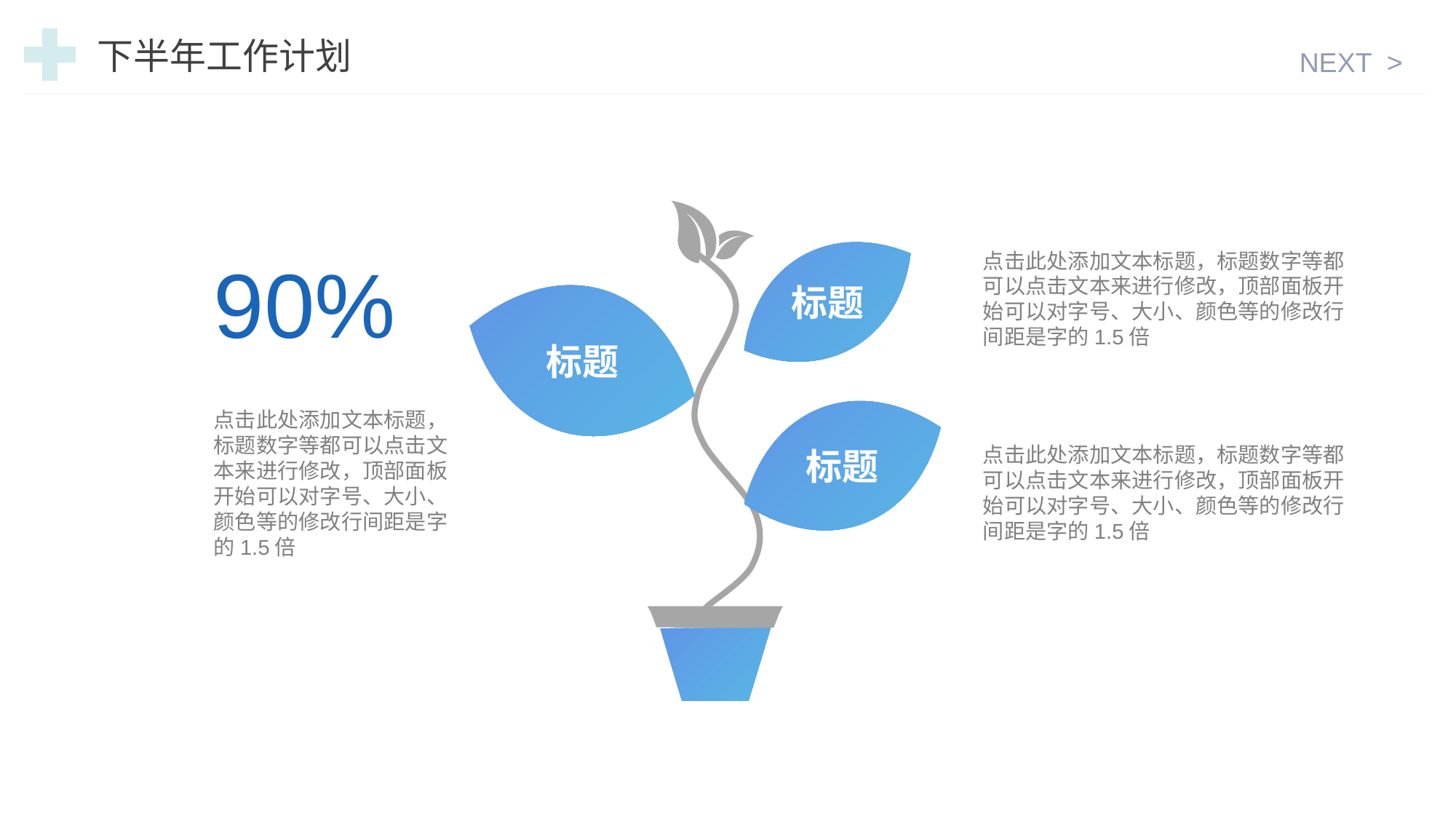

NEXT  >

下半年工作计划

标题
90%
点击此处添加文本标题，标题数字等都可以点击文本来进行修改，顶部面板开始可以对字号、大小、颜色等的修改行间距是字的1.5倍

标题
标题
点击此处添加文本标题，标题数字等都可以点击文本来进行修改，顶部面板开始可以对字号、大小、颜色等的修改行间距是字的1.5倍
点击此处添加文本标题，标题数字等都可以点击文本来进行修改，顶部面板开始可以对字号、大小、颜色等的修改行间距是字的1.5倍